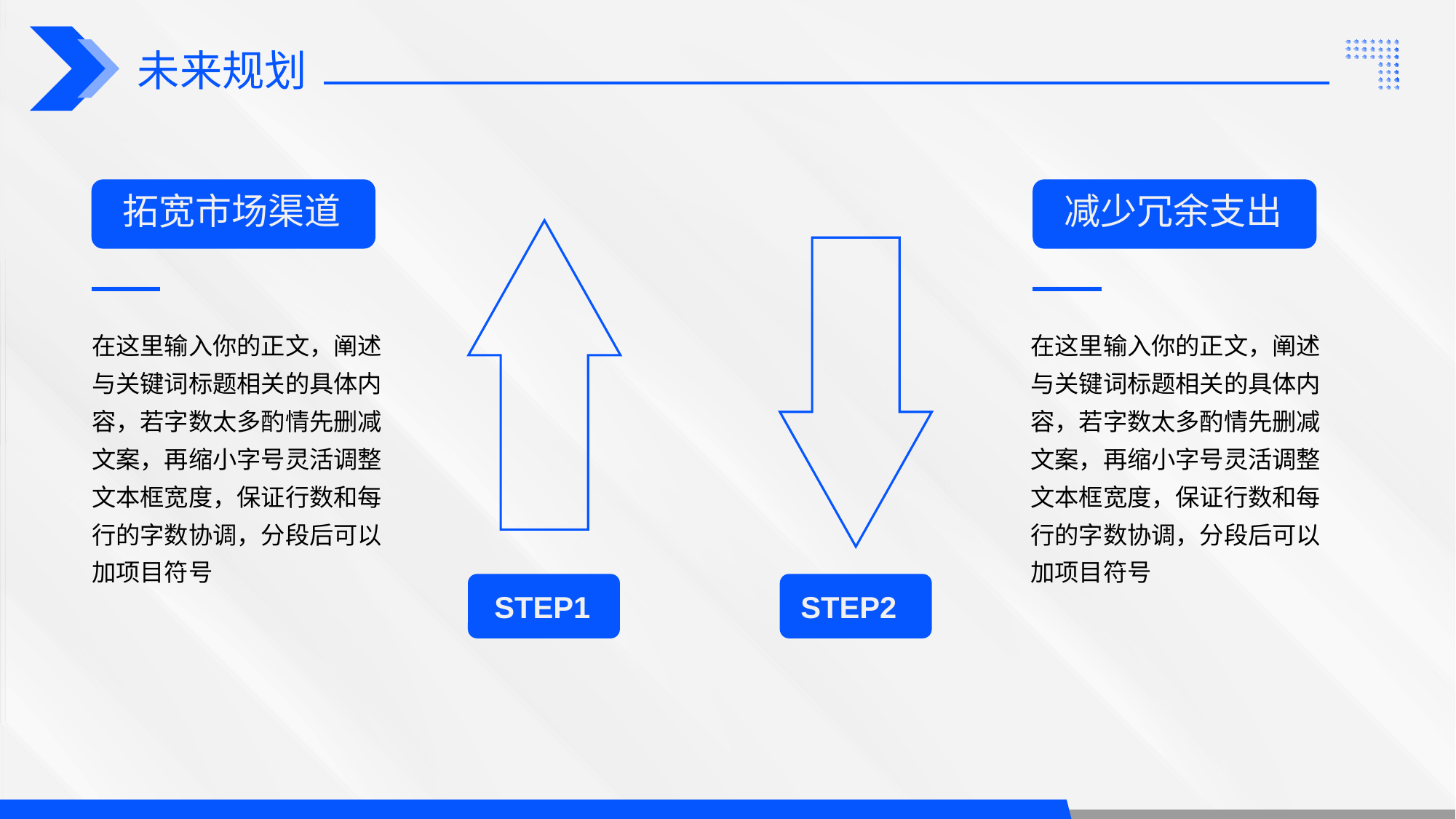

未来规划

拓宽市场渠道
减少冗余支出

在这里输入你的正文，阐述与关键词标题相关的具体内容，若字数太多酌情先删减文案，再缩小字号灵活调整文本框宽度，保证行数和每行的字数协调，分段后可以加项目符号
在这里输入你的正文，阐述与关键词标题相关的具体内容，若字数太多酌情先删减文案，再缩小字号灵活调整文本框宽度，保证行数和每行的字数协调，分段后可以加项目符号

STEP1

STEP2